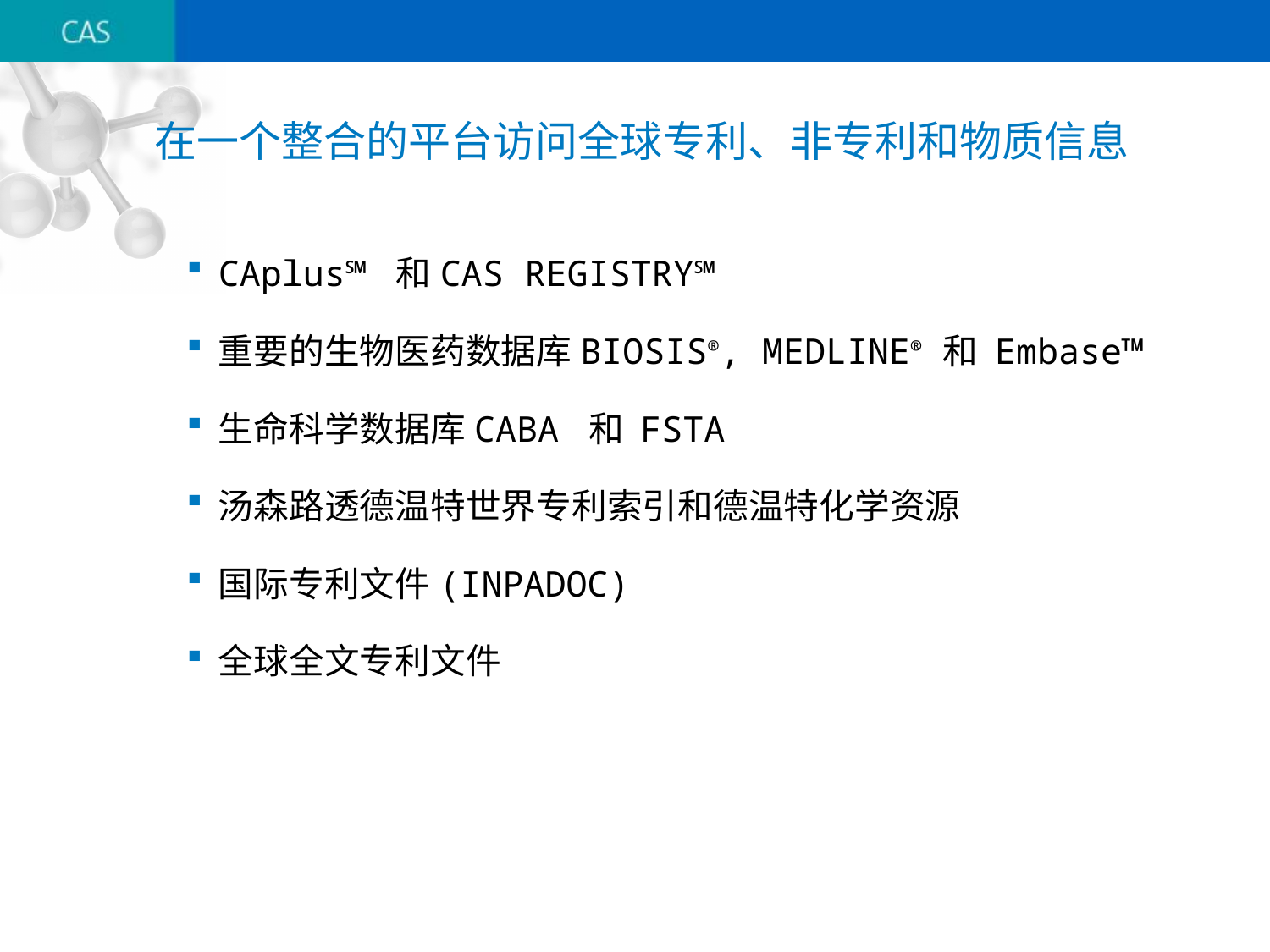

# 在一个整合的平台访问全球专利、非专利和物质信息
CAplus℠ 和CAS REGISTRY℠
重要的生物医药数据库BIOSIS®, MEDLINE® 和 Embase™
生命科学数据库CABA 和 FSTA
汤森路透德温特世界专利索引和德温特化学资源
国际专利文件(INPADOC)
全球全文专利文件